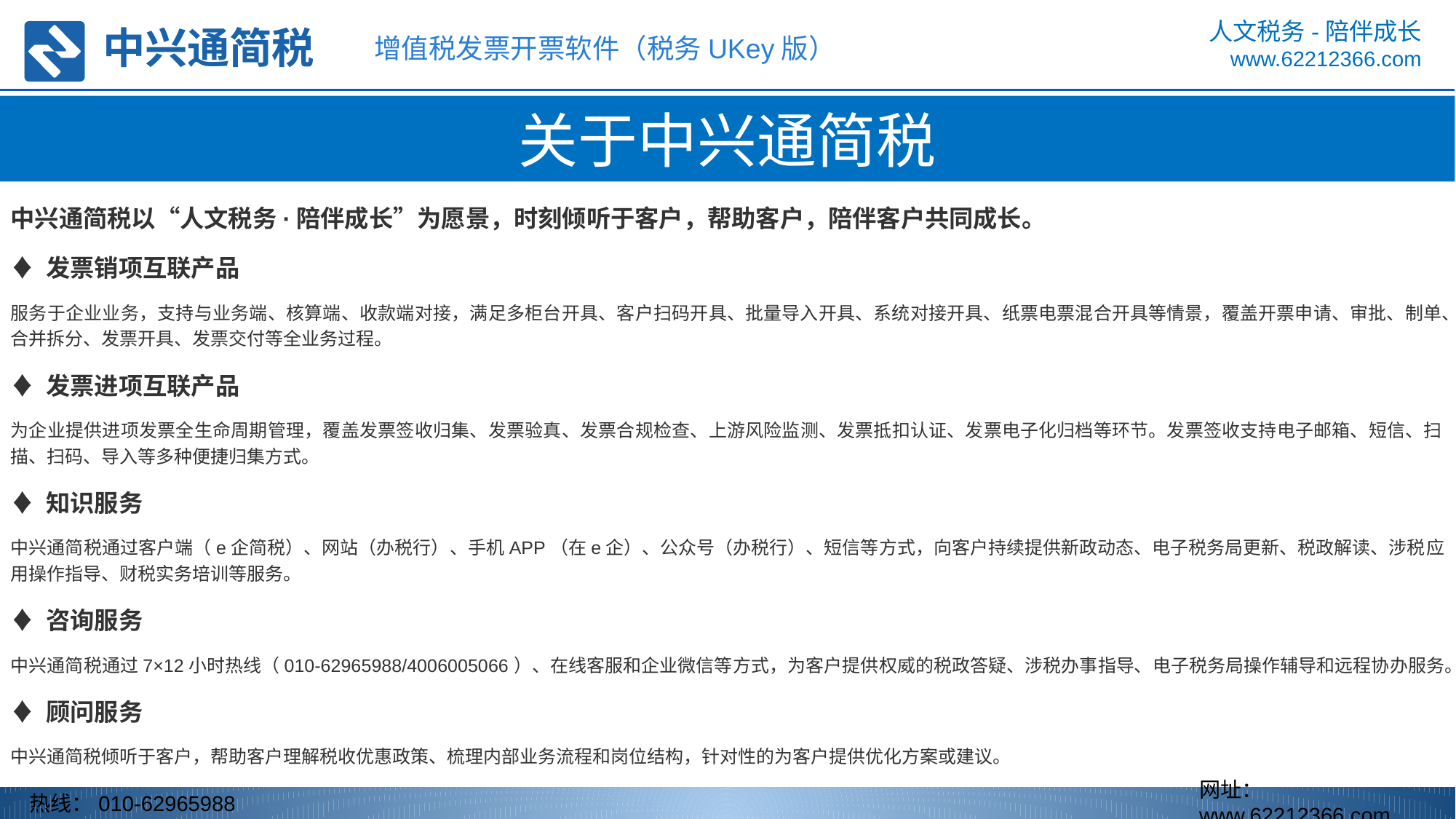

增值税发票开票软件（税务UKey版）
关于中兴通简税
中兴通简税以“人文税务·陪伴成长”为愿景，时刻倾听于客户，帮助客户，陪伴客户共同成长。
♦ 发票销项互联产品
服务于企业业务，支持与业务端、核算端、收款端对接，满足多柜台开具、客户扫码开具、批量导入开具、系统对接开具、纸票电票混合开具等情景，覆盖开票申请、审批、制单、合并拆分、发票开具、发票交付等全业务过程。
♦ 发票进项互联产品
为企业提供进项发票全生命周期管理，覆盖发票签收归集、发票验真、发票合规检查、上游风险监测、发票抵扣认证、发票电子化归档等环节。发票签收支持电子邮箱、短信、扫描、扫码、导入等多种便捷归集方式。
♦ 知识服务
中兴通简税通过客户端（e企简税）、网站（办税行）、手机APP（在e企）、公众号（办税行）、短信等方式，向客户持续提供新政动态、电子税务局更新、税政解读、涉税应用操作指导、财税实务培训等服务。
♦ 咨询服务
中兴通简税通过7×12小时热线（010-62965988/4006005066）、在线客服和企业微信等方式，为客户提供权威的税政答疑、涉税办事指导、电子税务局操作辅导和远程协办服务。
♦ 顾问服务
中兴通简税倾听于客户，帮助客户理解税收优惠政策、梳理内部业务流程和岗位结构，针对性的为客户提供优化方案或建议。